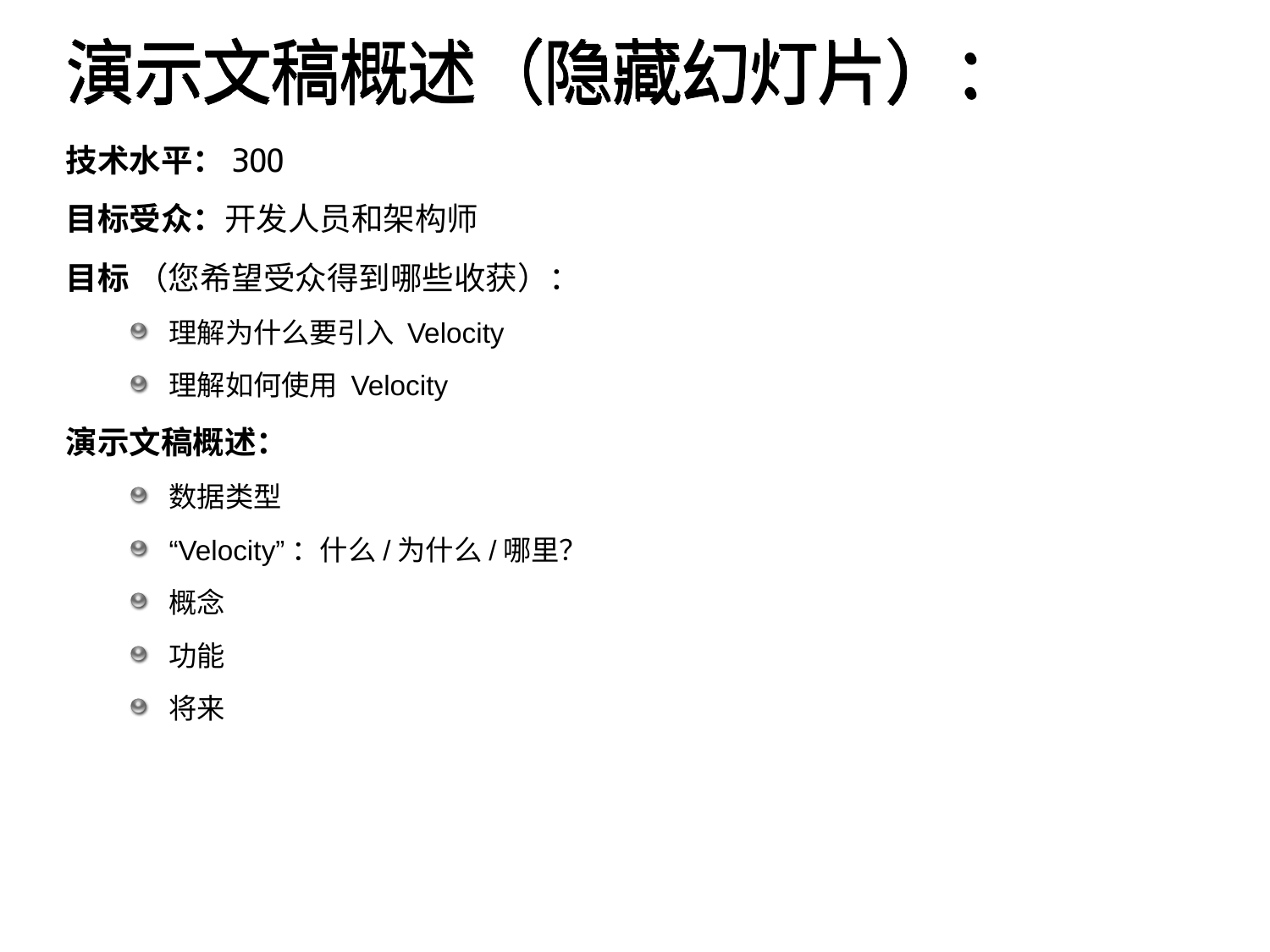

# 演示文稿概述（隐藏幻灯片）：
技术水平：300
目标受众：开发人员和架构师
目标 （您希望受众得到哪些收获）：
理解为什么要引入 Velocity
理解如何使用 Velocity
演示文稿概述：
数据类型
“Velocity”：什么/为什么/哪里？
概念
功能
将来